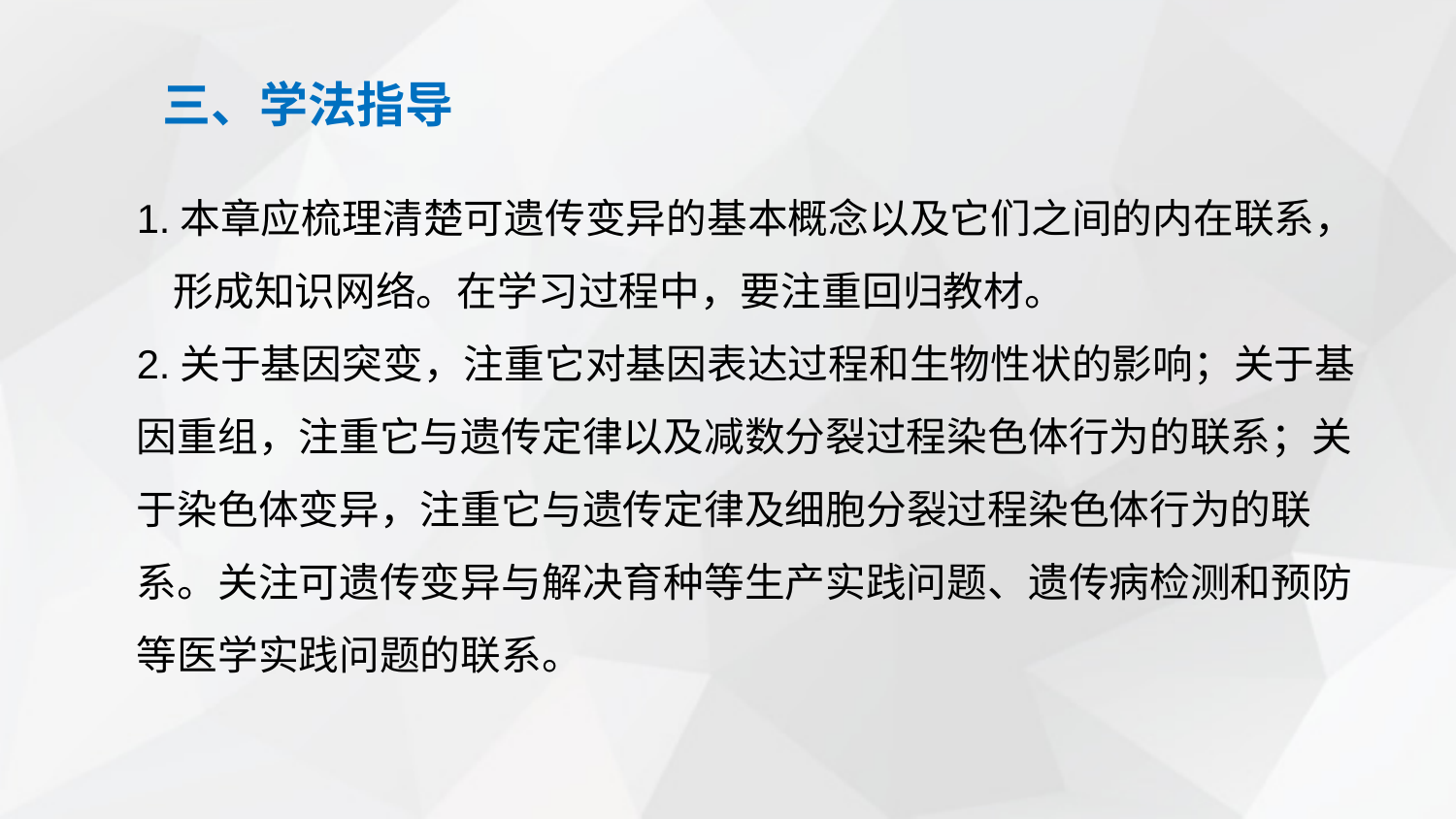

三、学法指导
1.本章应梳理清楚可遗传变异的基本概念以及它们之间的内在联系，
   形成知识网络。在学习过程中，要注重回归教材。
2.关于基因突变，注重它对基因表达过程和生物性状的影响；关于基因重组，注重它与遗传定律以及减数分裂过程染色体行为的联系；关于染色体变异，注重它与遗传定律及细胞分裂过程染色体行为的联系。关注可遗传变异与解决育种等生产实践问题、遗传病检测和预防等医学实践问题的联系。